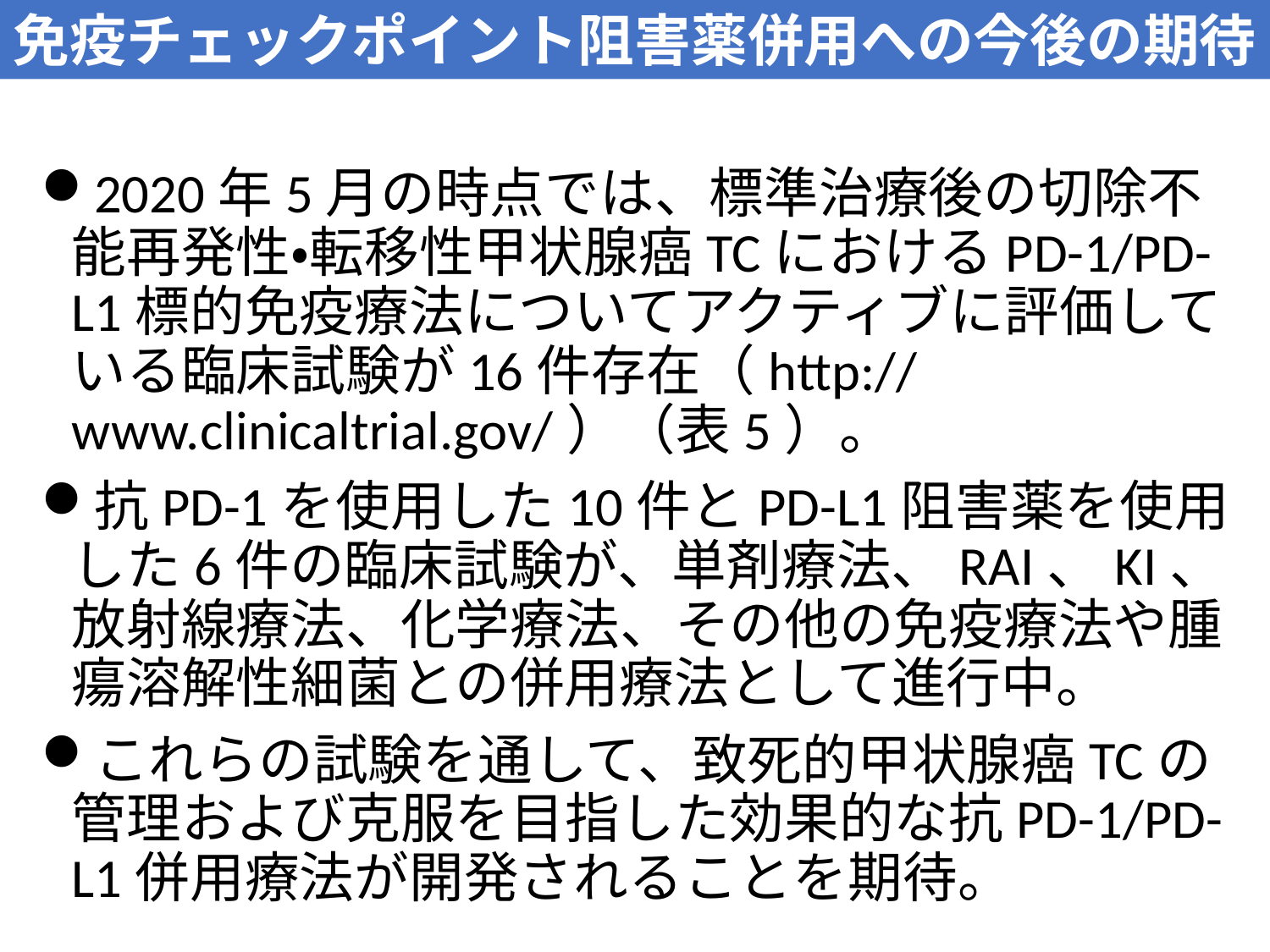

免疫チェックポイント阻害薬併用への今後の期待
2020年5月の時点では、標準治療後の切除不能再発性・転移性甲状腺癌TCにおけるPD-1/PD-L1標的免疫療法についてアクティブに評価している臨床試験が16件存在（http://www.clinicaltrial.gov/）（表5）。
抗PD-1を使用した10件とPD-L1阻害薬を使用した6件の臨床試験が、単剤療法、RAI、KI、放射線療法、化学療法、その他の免疫療法や腫瘍溶解性細菌との併用療法として進行中。
これらの試験を通して、致死的甲状腺癌TCの管理および克服を目指した効果的な抗PD-1/PD-L1併用療法が開発されることを期待。